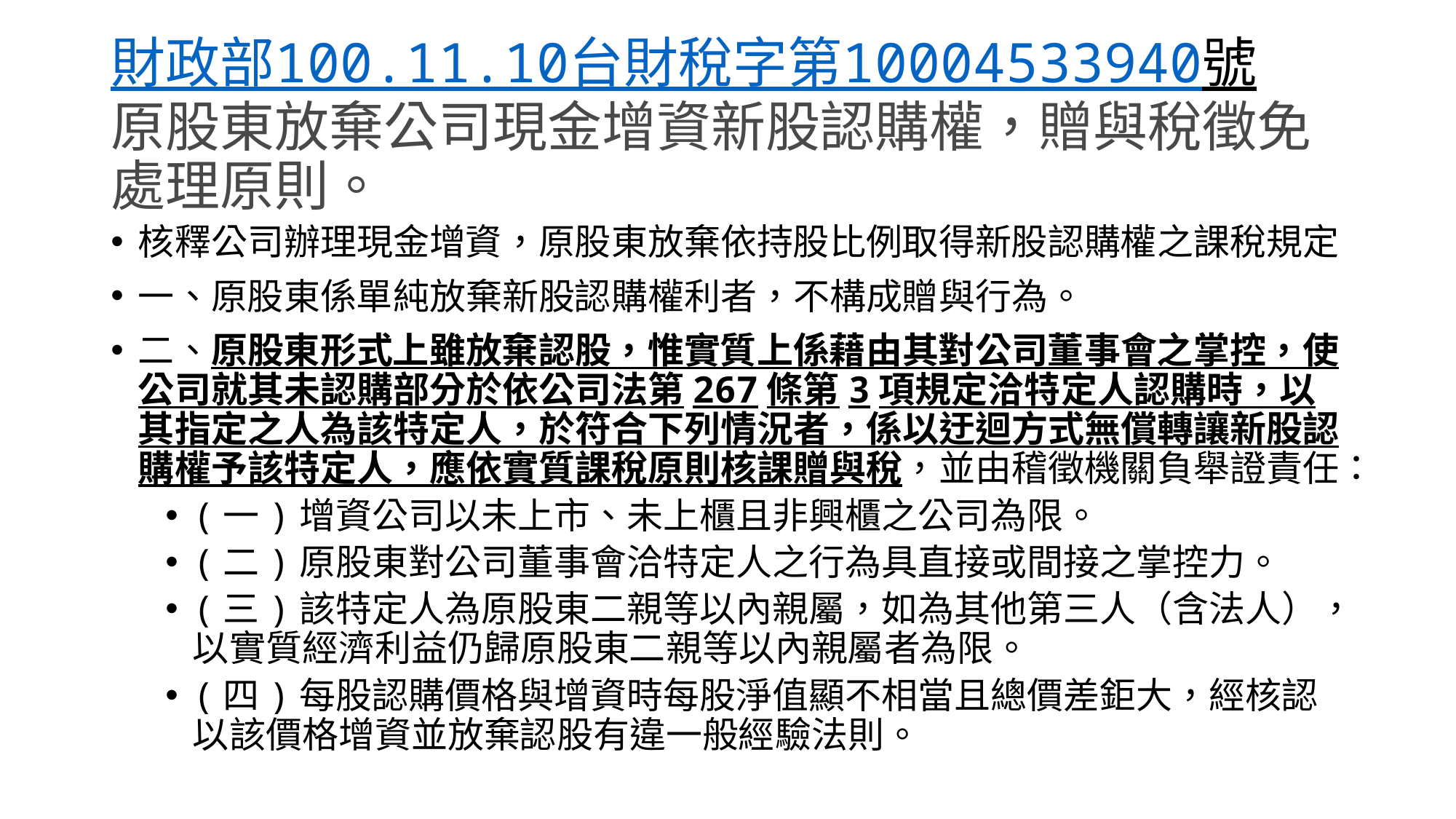

# 財政部100.11.10台財稅字第10004533940號 原股東放棄公司現金增資新股認購權，贈與稅徵免處理原則。
核釋公司辦理現金增資，原股東放棄依持股比例取得新股認購權之課稅規定
一、原股東係單純放棄新股認購權利者，不構成贈與行為。
二、原股東形式上雖放棄認股，惟實質上係藉由其對公司董事會之掌控，使公司就其未認購部分於依公司法第267條第3項規定洽特定人認購時，以其指定之人為該特定人，於符合下列情況者，係以迂迴方式無償轉讓新股認購權予該特定人，應依實質課稅原則核課贈與稅，並由稽徵機關負舉證責任：
(一)增資公司以未上市、未上櫃且非興櫃之公司為限。
(二)原股東對公司董事會洽特定人之行為具直接或間接之掌控力。
(三)該特定人為原股東二親等以內親屬，如為其他第三人（含法人），以實質經濟利益仍歸原股東二親等以內親屬者為限。
(四)每股認購價格與增資時每股淨值顯不相當且總價差鉅大，經核認以該價格增資並放棄認股有違一般經驗法則。